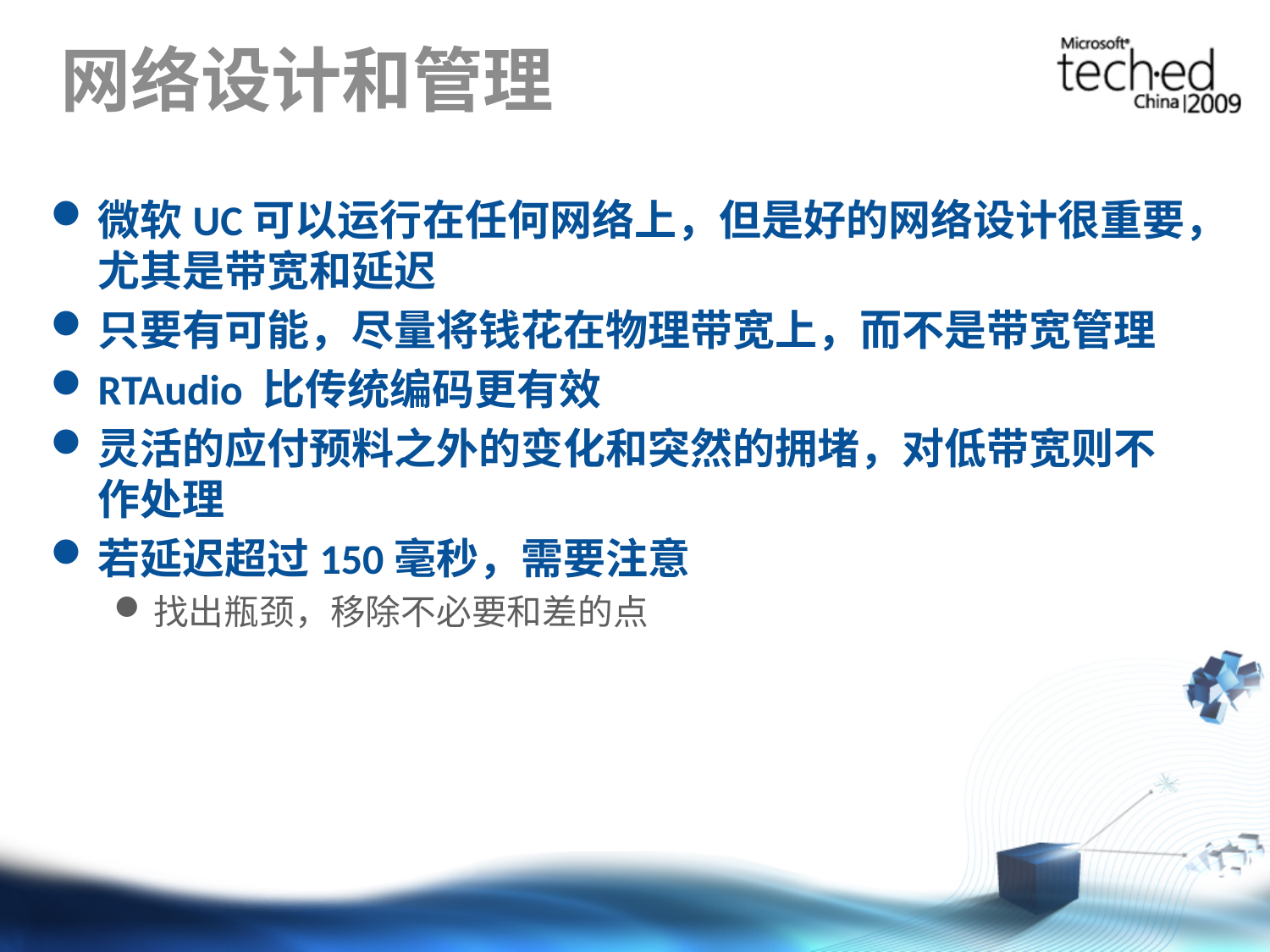

# 网络设计和管理
微软UC可以运行在任何网络上，但是好的网络设计很重要，尤其是带宽和延迟
只要有可能，尽量将钱花在物理带宽上，而不是带宽管理
RTAudio 比传统编码更有效
灵活的应付预料之外的变化和突然的拥堵，对低带宽则不作处理
若延迟超过150毫秒，需要注意
找出瓶颈，移除不必要和差的点